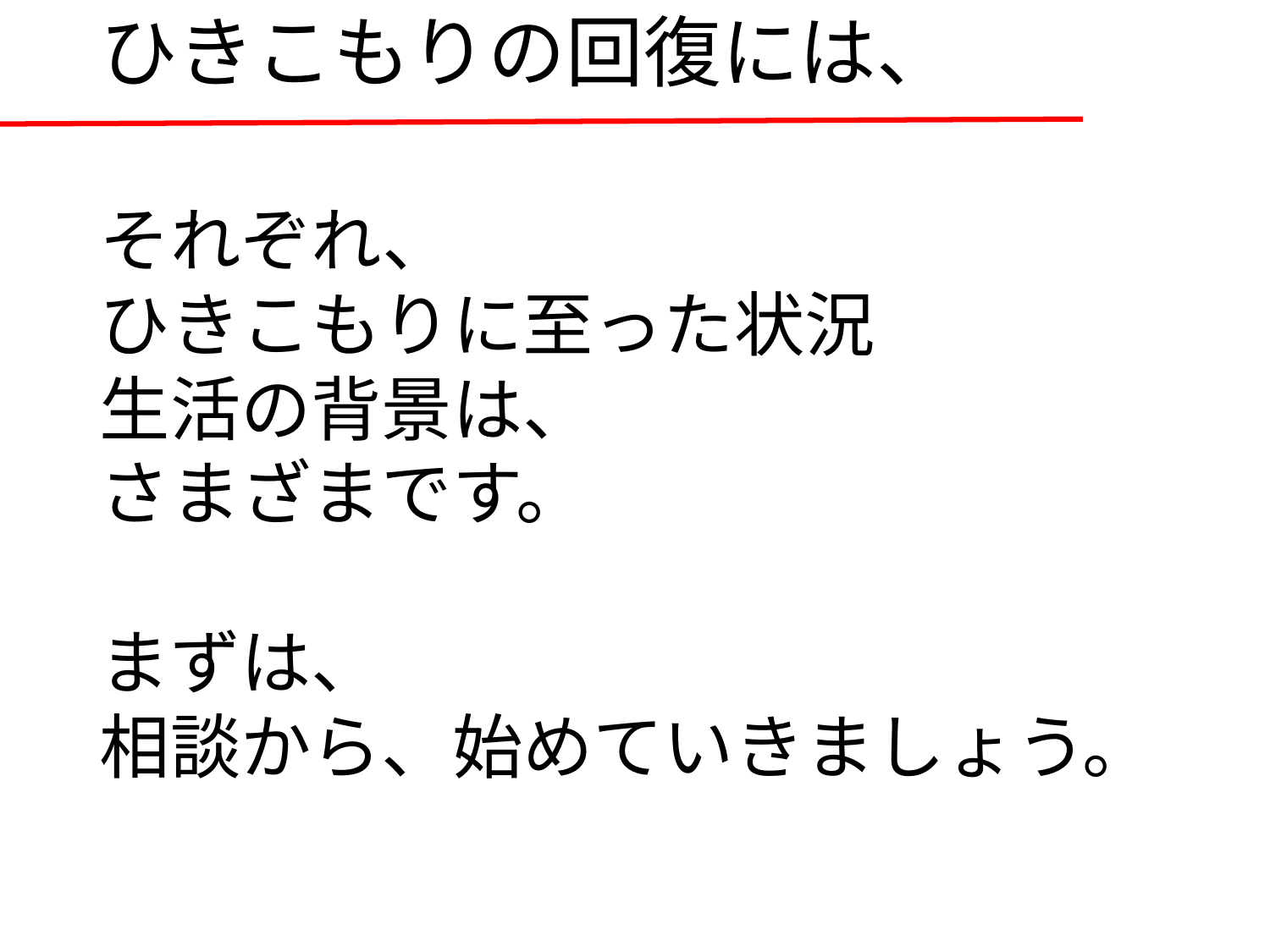

# ひきこもりの回復には、
それぞれ、
ひきこもりに至った状況
生活の背景は、
さまざまです。

まずは、
相談から、始めていきましょう。